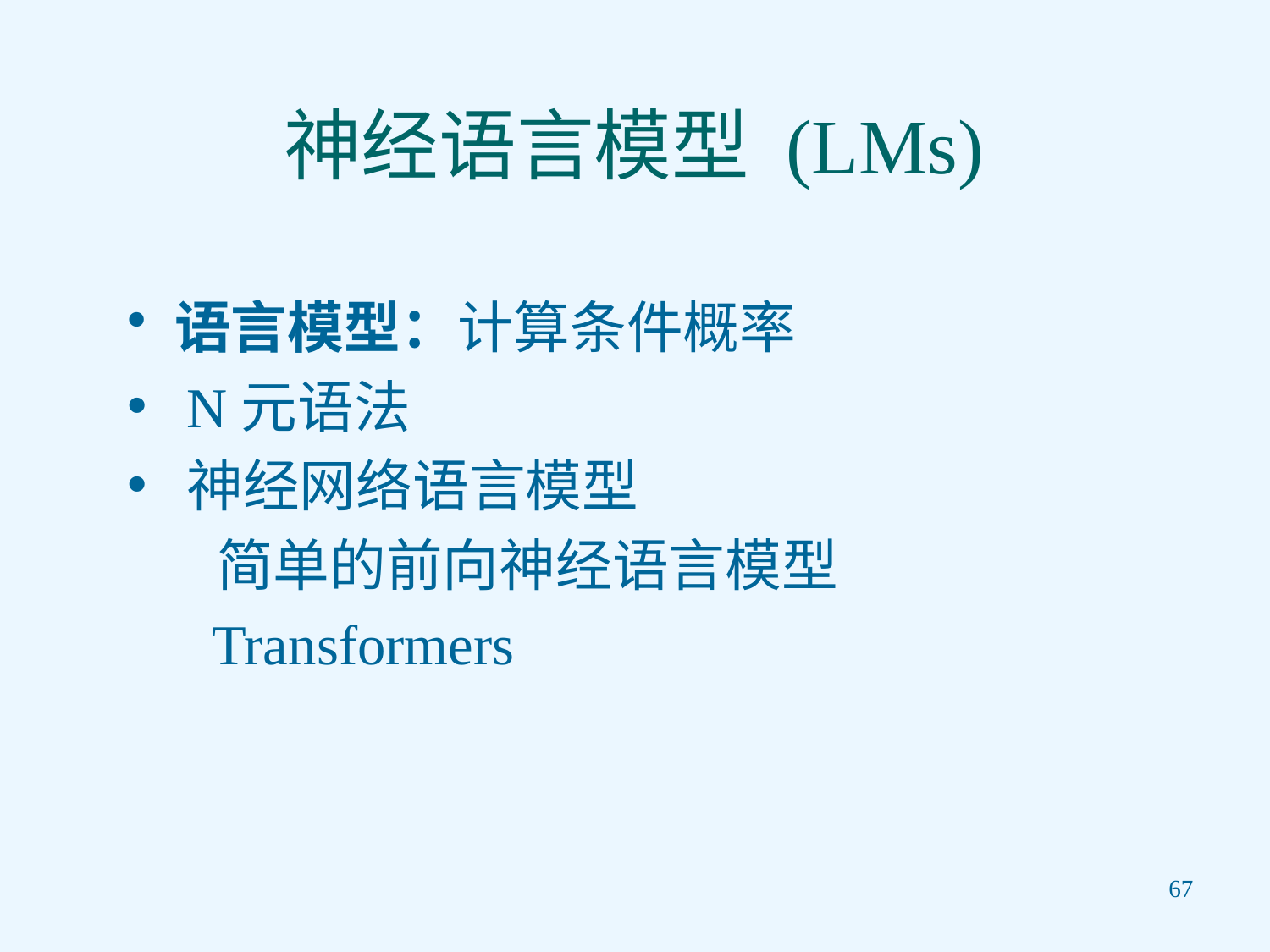

# 神经语言模型 (LMs)
语言模型：计算条件概率
N元语法
神经网络语言模型
      简单的前向神经语言模型
      Transformers

67